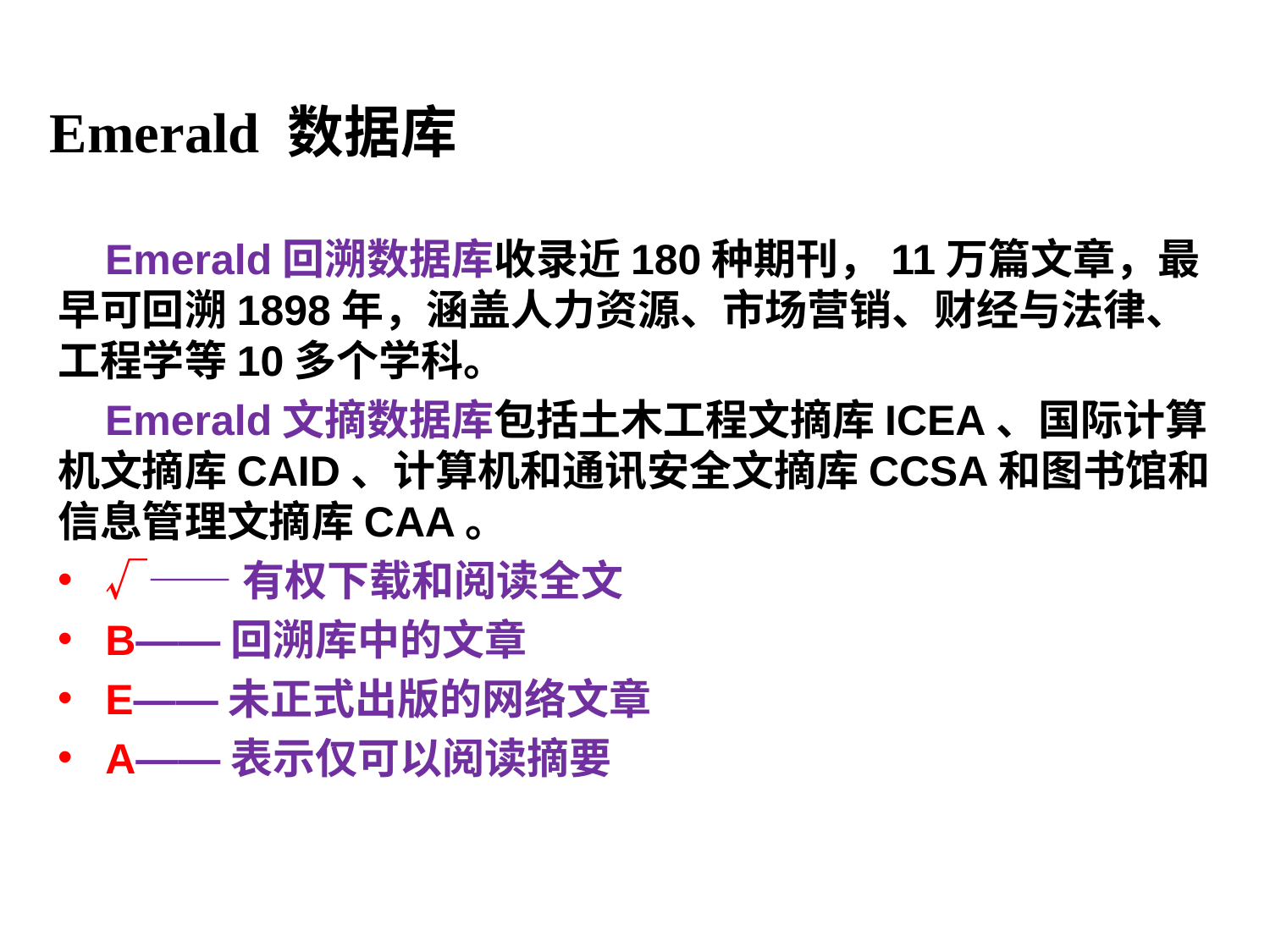

Emerald 数据库
    Emerald回溯数据库收录近180种期刊，11万篇文章，最早可回溯1898年，涵盖人力资源、市场营销、财经与法律、工程学等10多个学科。
    Emerald文摘数据库包括土木工程文摘库ICEA、国际计算机文摘库CAID、计算机和通讯安全文摘库CCSA和图书馆和信息管理文摘库CAA。
√——有权下载和阅读全文
B——回溯库中的文章
E——未正式出版的网络文章
A——表示仅可以阅读摘要